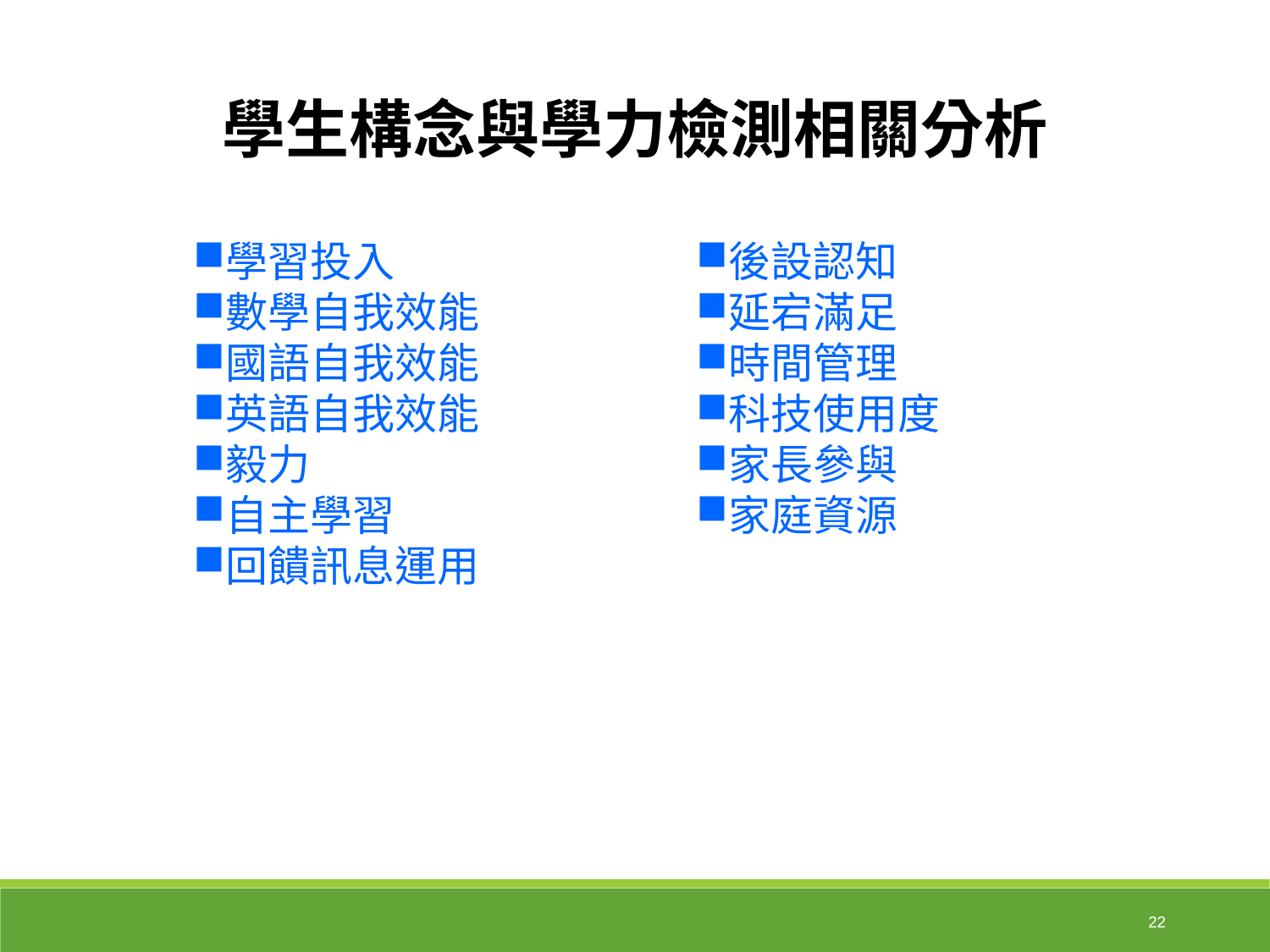

學生構念與學力檢測相關分析
學習投入
數學自我效能
國語自我效能
英語自我效能
毅力
自主學習
回饋訊息運用

後設認知
延宕滿足
時間管理
科技使用度
家長參與
家庭資源

22